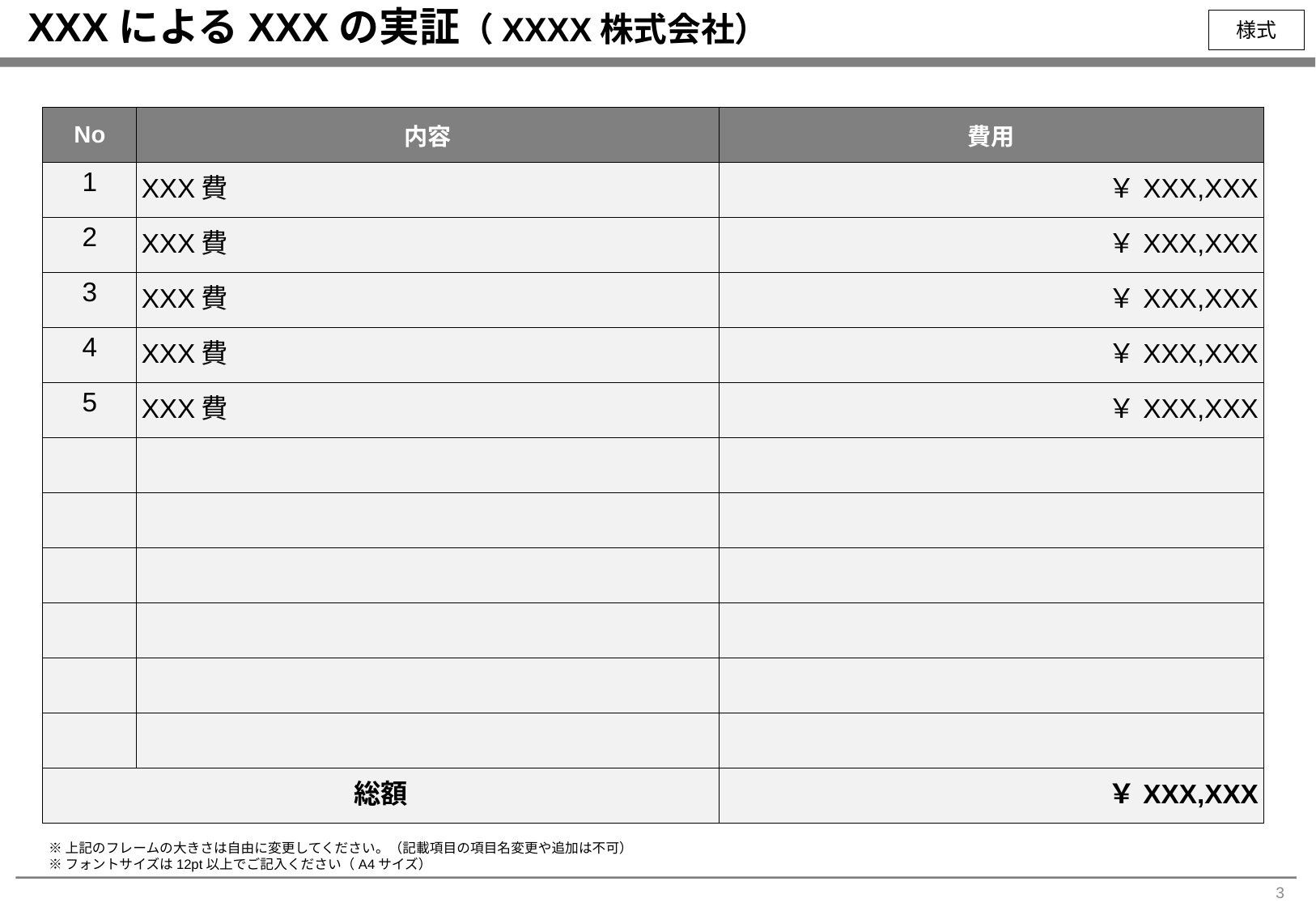

# XXXによるXXXの実証（XXXX株式会社）
様式
| No | 内容 | 費用 |
| --- | --- | --- |
| 1 | XXX費 | ￥XXX,XXX |
| 2 | XXX費 | ￥XXX,XXX |
| 3 | XXX費 | ￥XXX,XXX |
| 4 | XXX費 | ￥XXX,XXX |
| 5 | XXX費 | ￥XXX,XXX |
|  |  |  |
|  |  |  |
|  |  |  |
|  |  |  |
|  |  |  |
|  |  |  |
| 総額 |  | ￥XXX,XXX |
※上記のフレームの大きさは自由に変更してください。（記載項目の項目名変更や追加は不可）
※フォントサイズは12pt以上でご記入ください（A4サイズ）
3